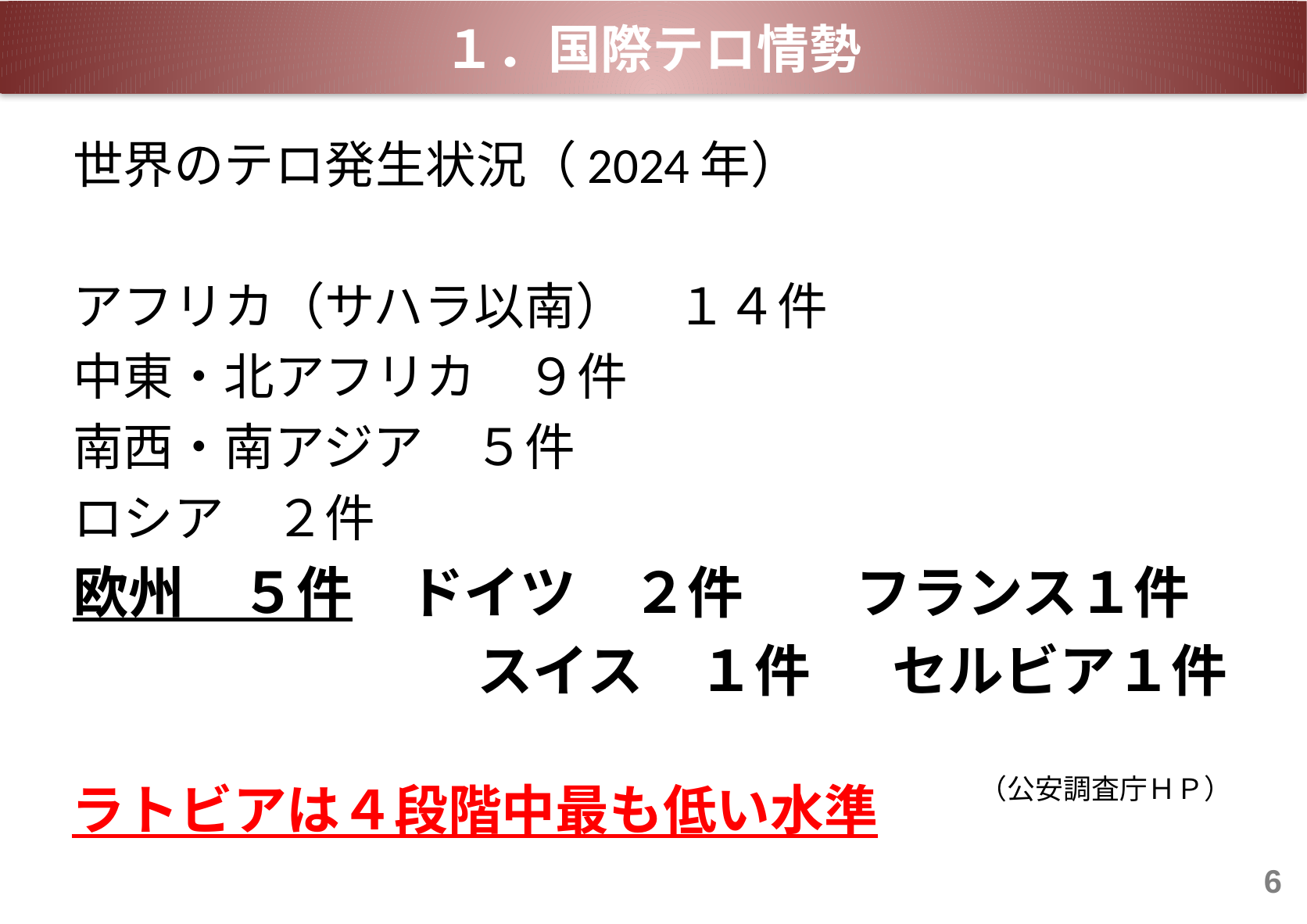

１．国際テロ情勢
世界のテロ発生状況（2024年）

アフリカ（サハラ以南）　１４件
中東・北アフリカ　９件
南西・南アジア　５件
ロシア　２件
欧州　５件　ドイツ　２件　　フランス１件
　　　　　 　　スイス　１件　  セルビア１件

（公安調査庁ＨＰ）
ラトビアは４段階中最も低い水準
6